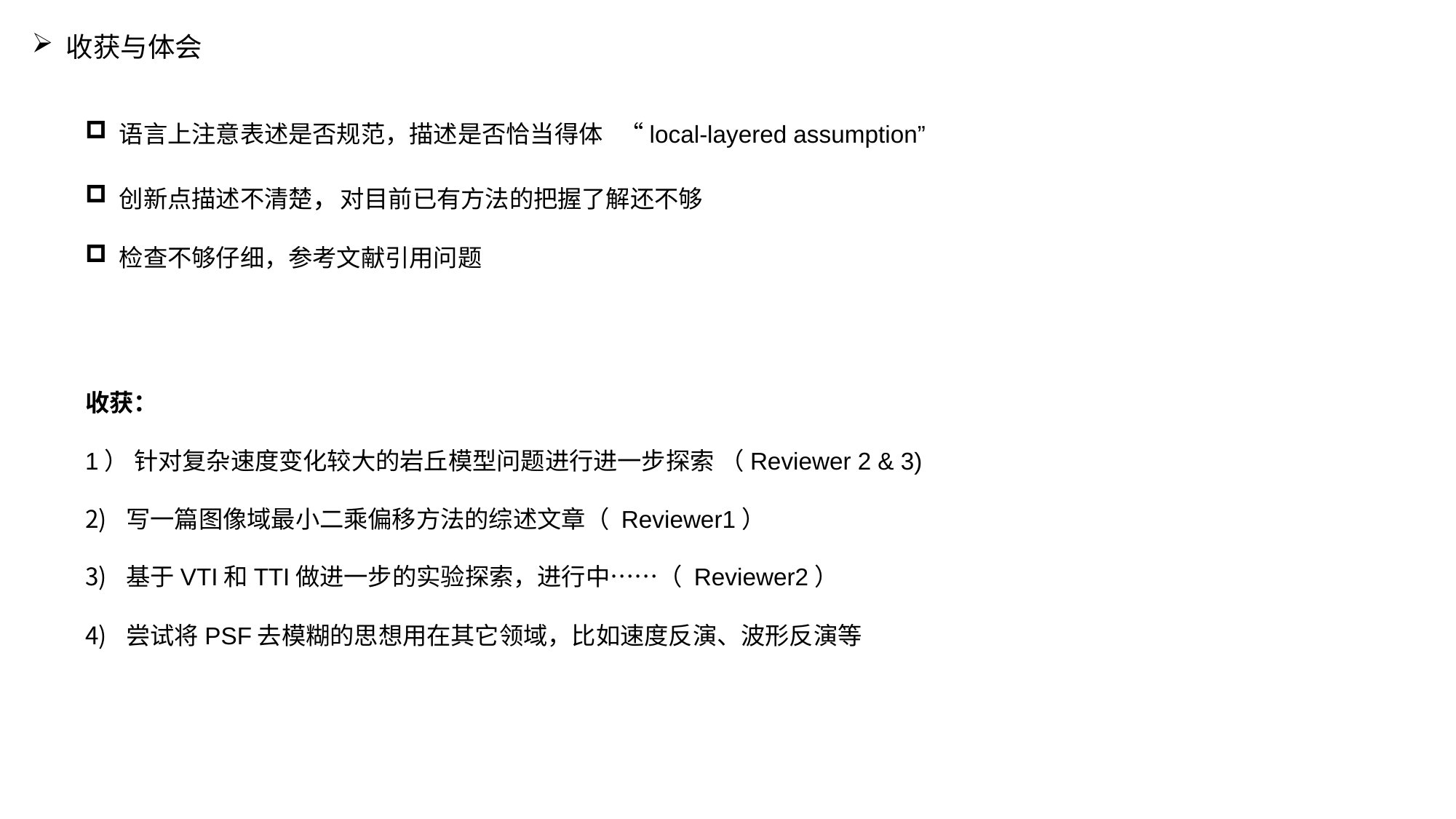

收获与体会
语言上注意表述是否规范，描述是否恰当得体   “local-layered assumption”

创新点描述不清楚，对目前已有方法的把握了解还不够

检查不够仔细，参考文献引用问题

收获：

1） 针对复杂速度变化较大的岩丘模型问题进行进一步探索 （Reviewer 2 & 3)

写一篇图像域最小二乘偏移方法的综述文章（ Reviewer1）

基于VTI和TTI做进一步的实验探索，进行中……（ Reviewer2）

尝试将PSF去模糊的思想用在其它领域，比如速度反演、波形反演等